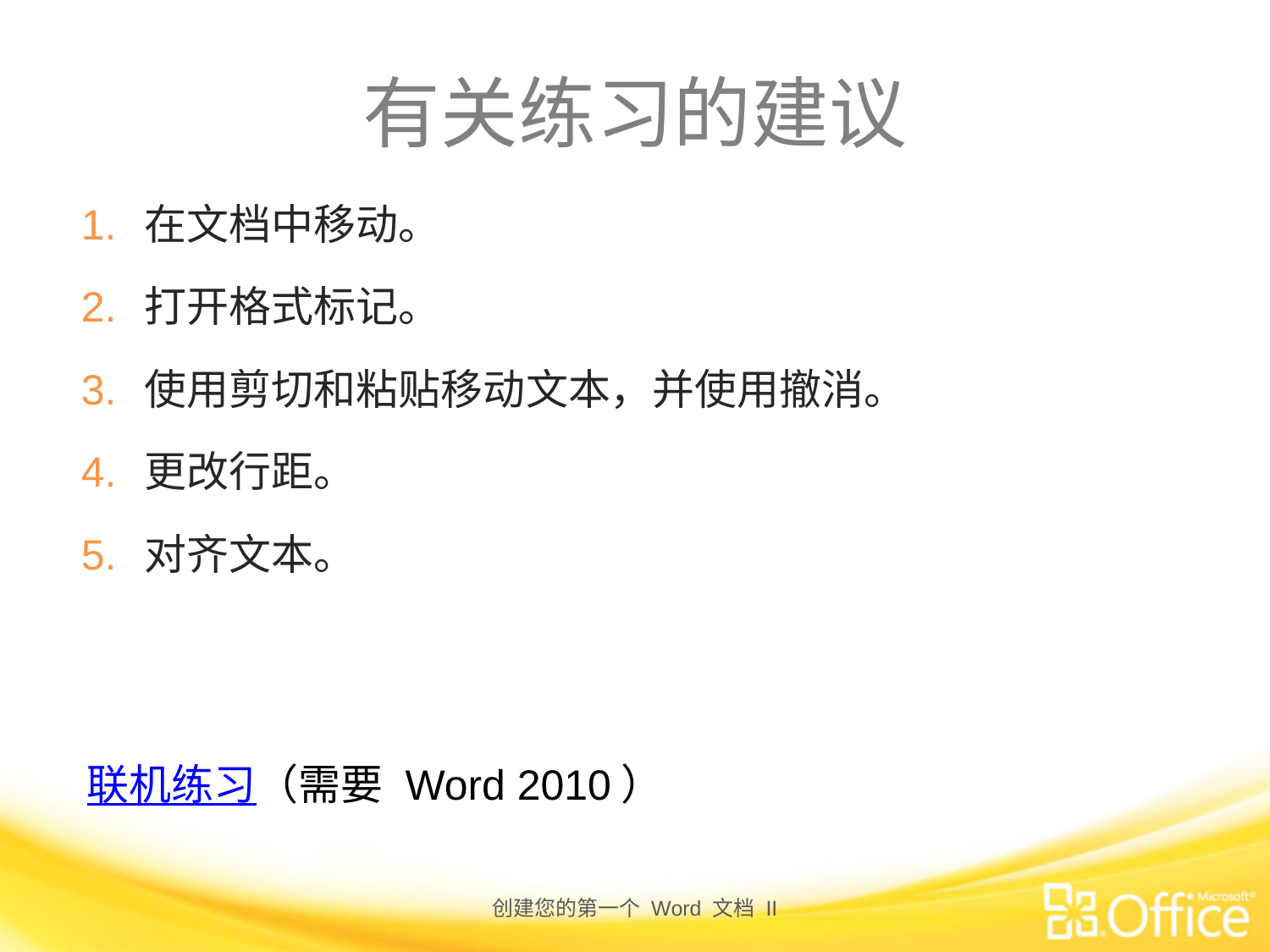

# 有关练习的建议
在文档中移动。
打开格式标记。
使用剪切和粘贴移动文本，并使用撤消。
更改行距。
对齐文本。
联机练习（需要 Word 2010）
创建您的第一个 Word 文档 II